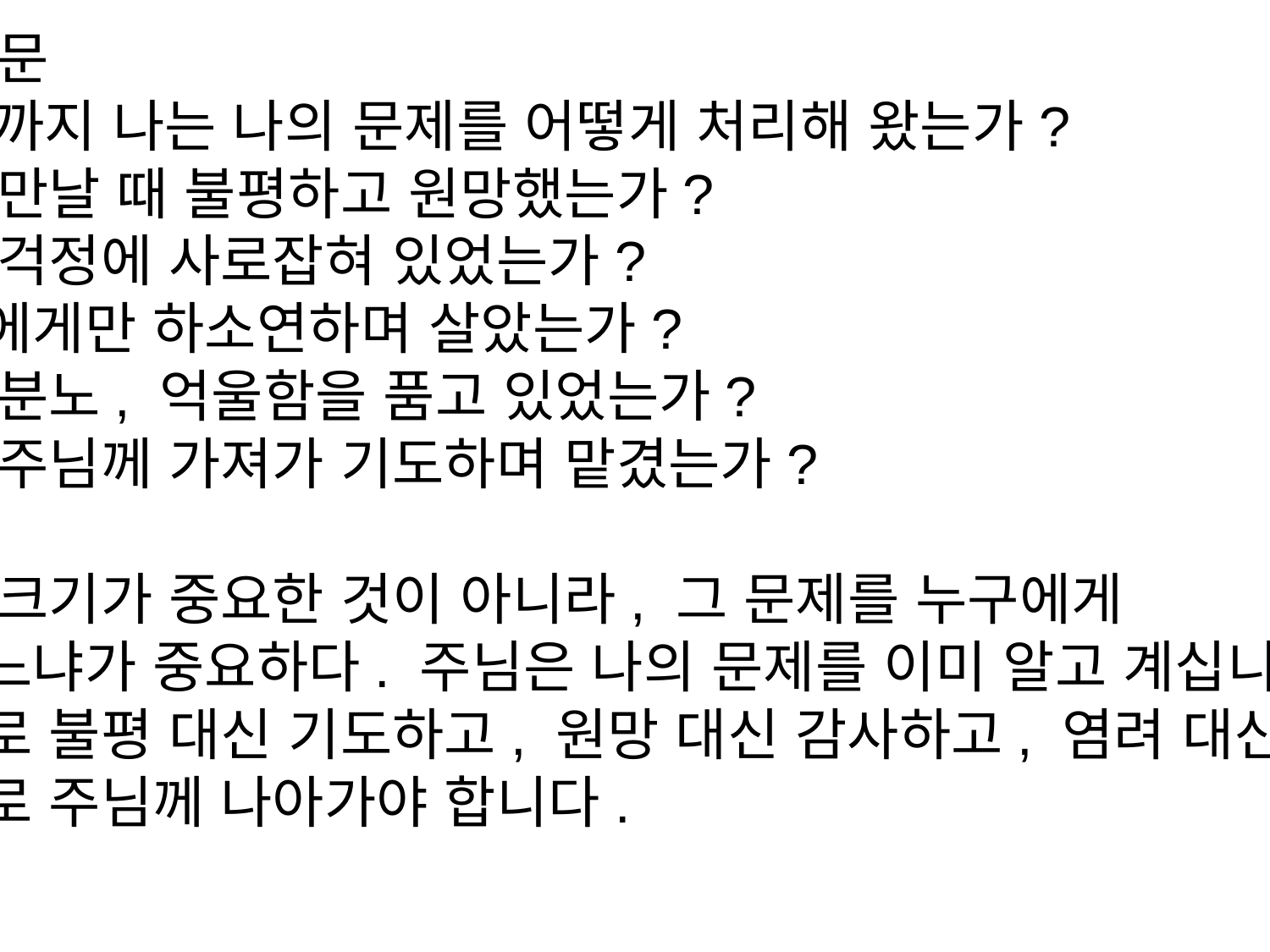

적용 질문
☛오늘까지 나는 나의 문제를 어떻게 처리해 왔는가?
문제를 만날 때 불평하고 원망했는가?
근심과 걱정에 사로잡혀 있었는가?
사람들에게만 하소연하며 살았는가?
미움과 분노, 억울함을 품고 있었는가?
아니면 주님께 가져가 기도하며 맡겼는가?
☛묵상
문제의 크기가 중요한 것이 아니라, 그 문제를 누구에게 가져가느냐가 중요하다. 주님은 나의 문제를 이미 알고 계십니다.
그러므로 불평 대신 기도하고, 원망 대신 감사하고, 염려 대신 믿음으로 주님께 나아가야 합니다.